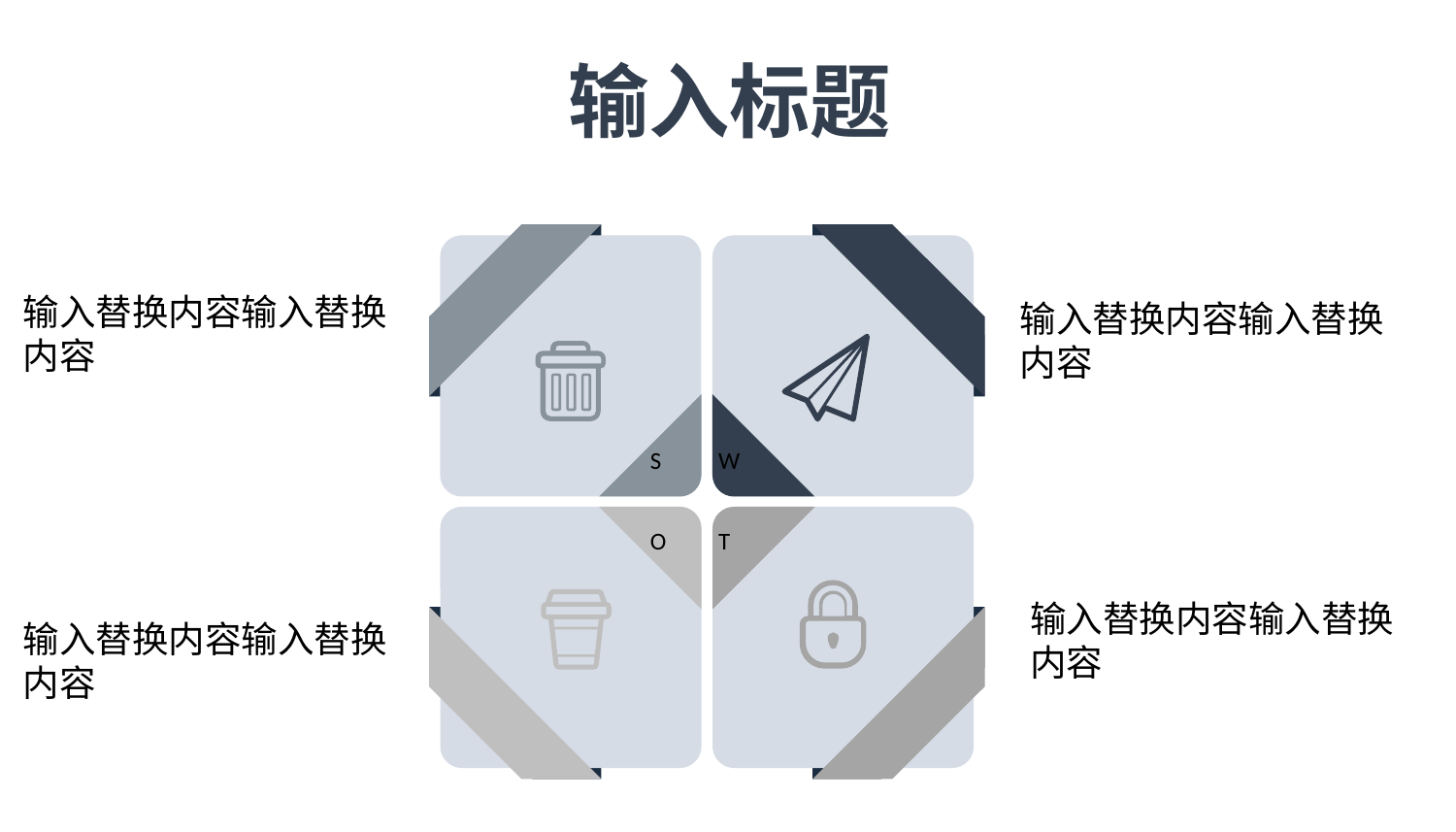

输入标题

S
W

O
T

输入替换内容输入替换内容
输入替换内容输入替换内容
输入替换内容输入替换内容
输入替换内容输入替换内容